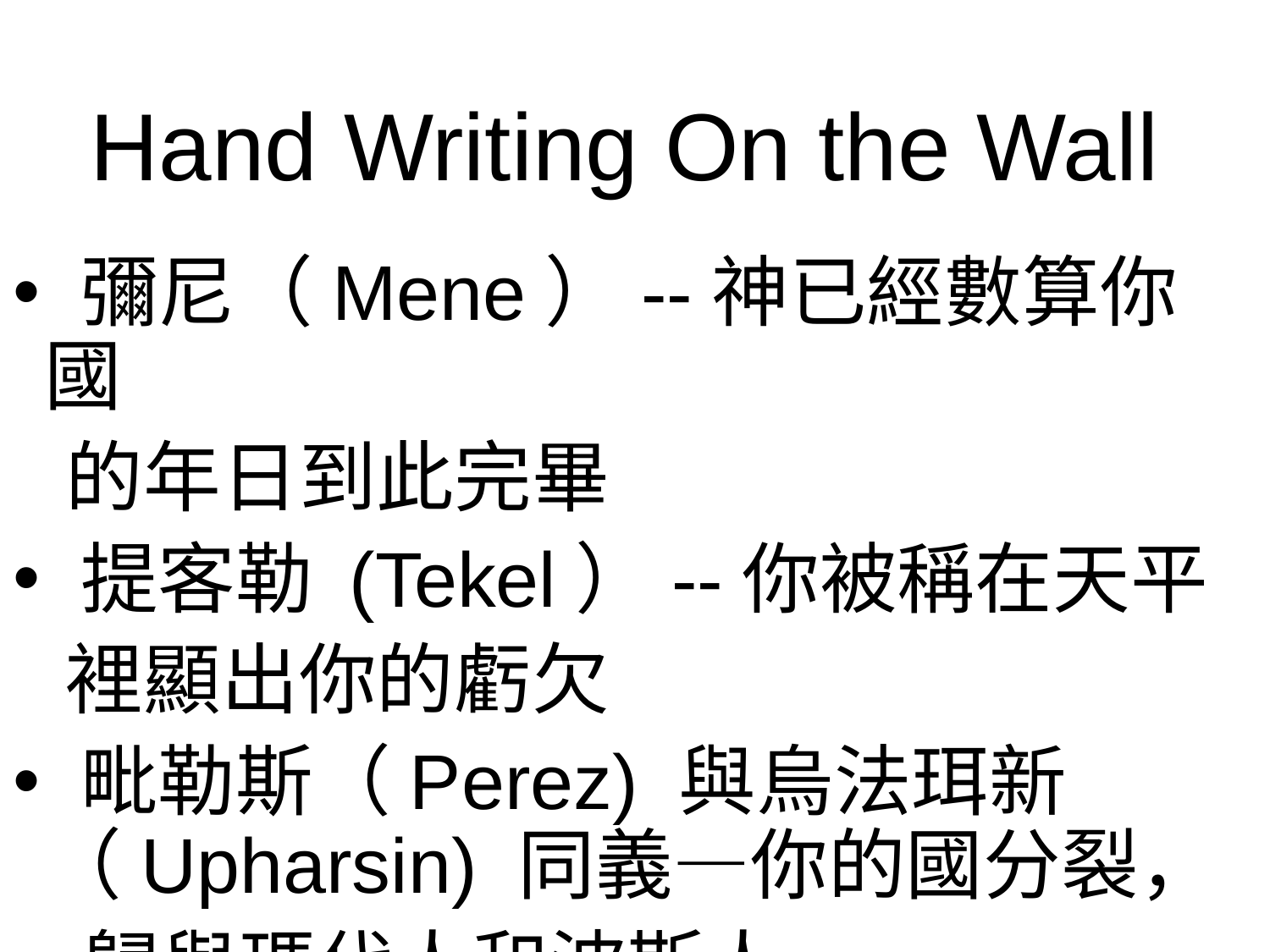

# Hand Writing On the Wall
 彌尼（Mene）--神已經數算你國
  的年日到此完畢
 提客勒 (Tekel）--你被稱在天平
  裡顯出你的虧欠
 毗勒斯（Perez) 與烏法珥新（Upharsin) 同義—你的國分裂，
   歸與瑪代人和波斯人